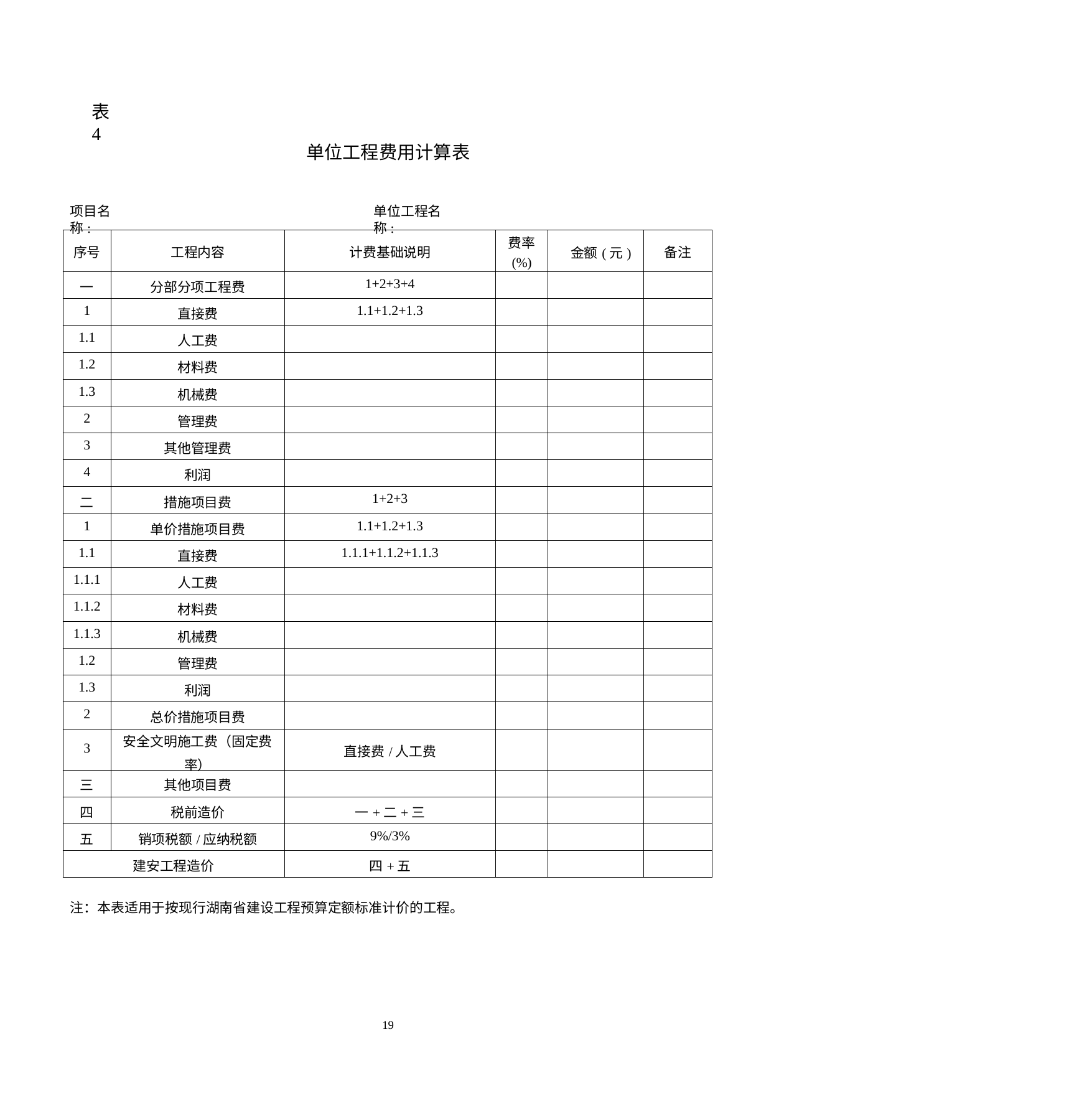

表 4
单位工程费用计算表
项目名称:
单位工程名称:
| 序号 | 工程内容 | 计费基础说明 | 费率 (%) | 金额(元) | 备注 |
| --- | --- | --- | --- | --- | --- |
| 一 | 分部分项工程费 | 1+2+3+4 |  |  |  |
| 1 | 直接费 | 1.1+1.2+1.3 |  |  |  |
| 1.1 | 人工费 |  |  |  |  |
| 1.2 | 材料费 |  |  |  |  |
| 1.3 | 机械费 |  |  |  |  |
| 2 | 管理费 |  |  |  |  |
| 3 | 其他管理费 |  |  |  |  |
| 4 | 利润 |  |  |  |  |
| 二 | 措施项目费 | 1+2+3 |  |  |  |
| 1 | 单价措施项目费 | 1.1+1.2+1.3 |  |  |  |
| 1.1 | 直接费 | 1.1.1+1.1.2+1.1.3 |  |  |  |
| 1.1.1 | 人工费 |  |  |  |  |
| 1.1.2 | 材料费 |  |  |  |  |
| 1.1.3 | 机械费 |  |  |  |  |
| 1.2 | 管理费 |  |  |  |  |
| 1.3 | 利润 |  |  |  |  |
| 2 | 总价措施项目费 |  |  |  |  |
| 3 | 安全文明施工费（固定费 率） | 直接费/人工费 |  |  |  |
| 三 | 其他项目费 |  |  |  |  |
| 四 | 税前造价 | 一+二+三 |  |  |  |
| 五 | 销项税额/应纳税额 | 9%/3% |  |  |  |
| 建安工程造价 |  | 四+五 |  |  |  |
注：本表适用于按现行湖南省建设工程预算定额标准计价的工程。
19